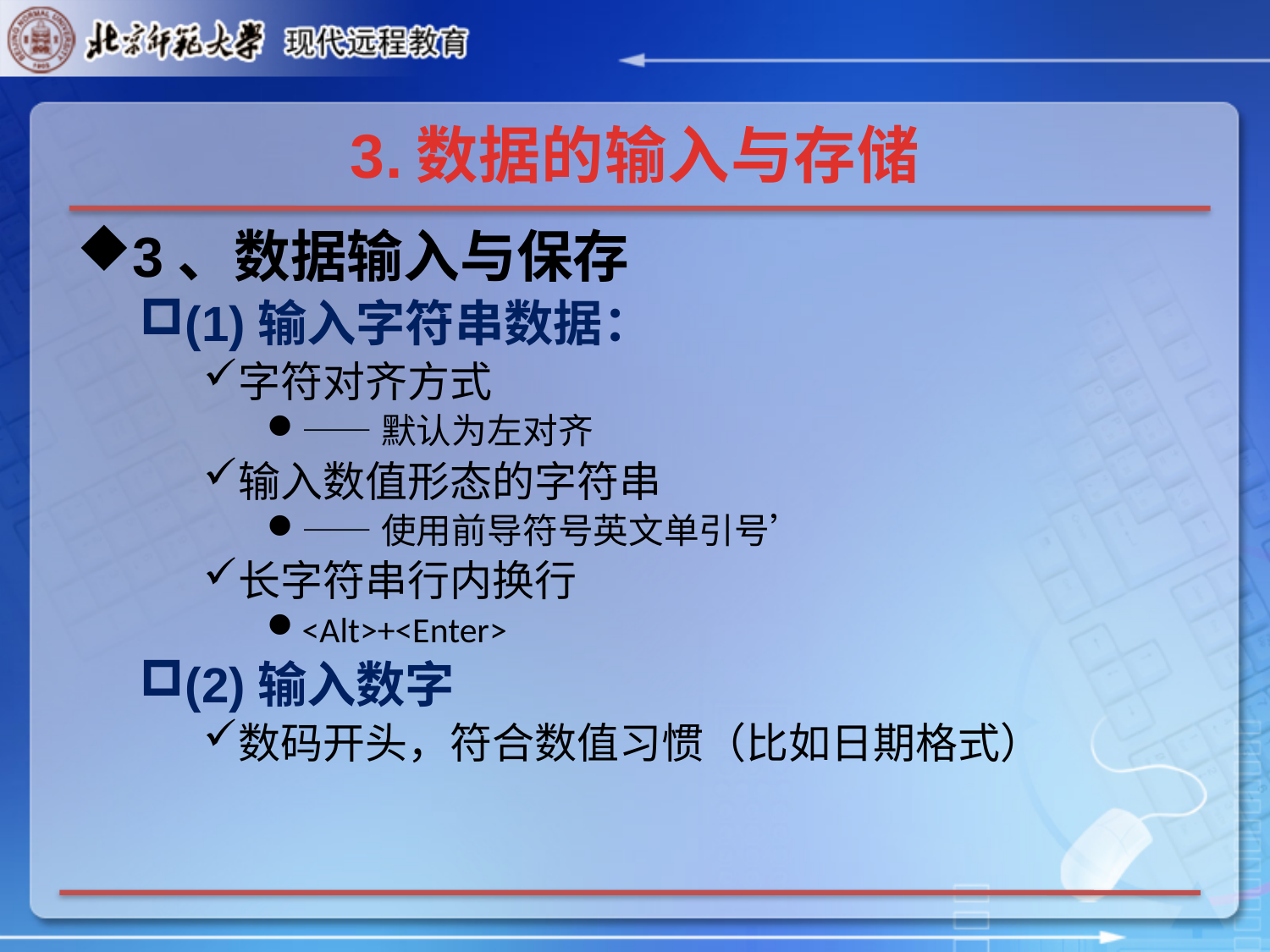

# 3.数据的输入与存储
3、数据输入与保存
(1)输入字符串数据：
字符对齐方式
——默认为左对齐
输入数值形态的字符串
——使用前导符号英文单引号’
长字符串行内换行
<Alt>+<Enter>
(2)输入数字
数码开头，符合数值习惯（比如日期格式）